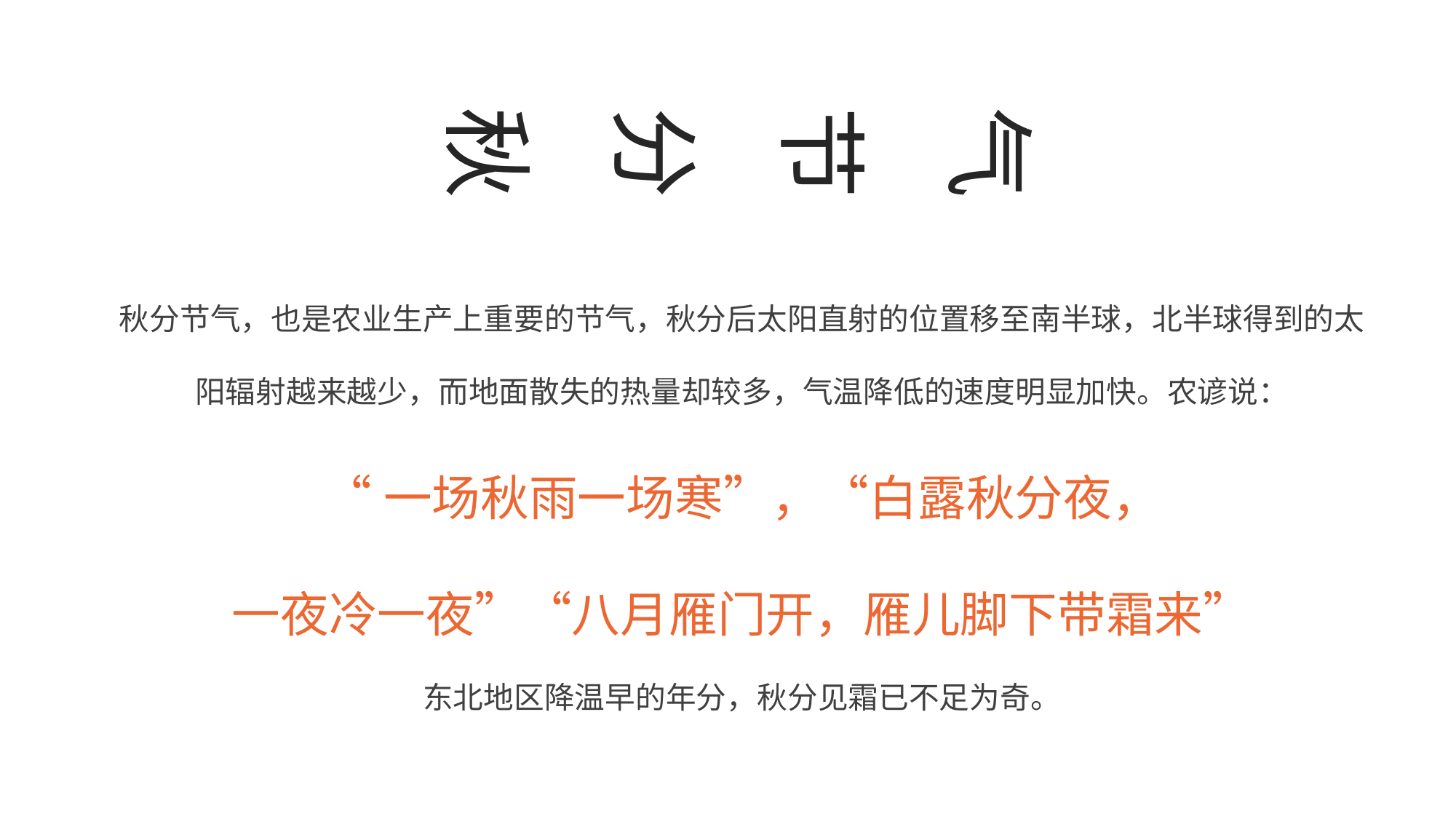

秋
分
节
气
秋分节气，也是农业生产上重要的节气，秋分后太阳直射的位置移至南半球，北半球得到的太阳辐射越来越少，而地面散失的热量却较多，气温降低的速度明显加快。农谚说：
“一场秋雨一场寒”，“白露秋分夜，
一夜冷一夜”“八月雁门开，雁儿脚下带霜来”
东北地区降温早的年分，秋分见霜已不足为奇。